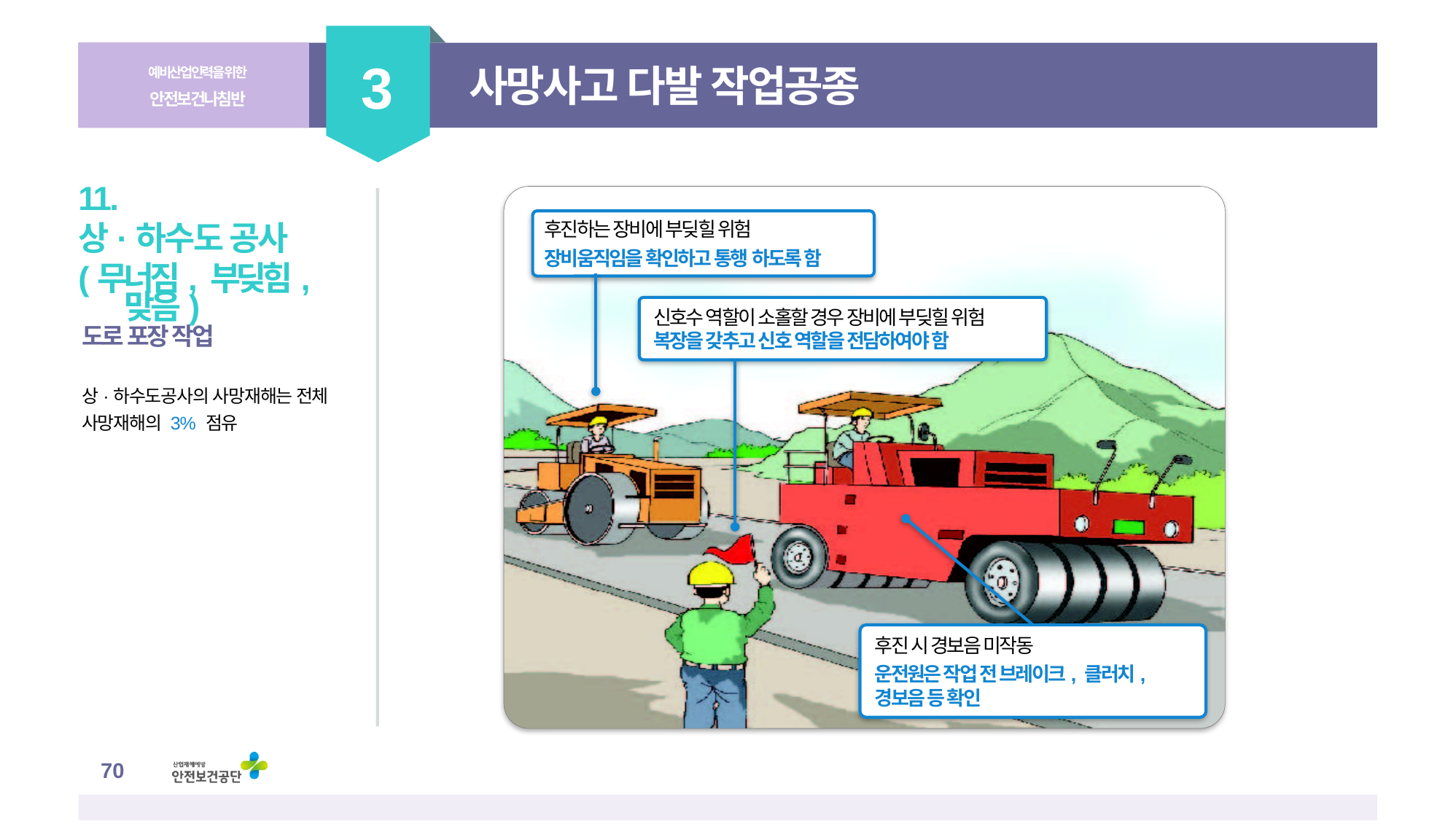

3
예비산업인력을 위한
안전보건나침반
사망사고 다발 작업공종

후진하는 장비에 부딪힐 위험
장비움직임을 확인하고 통행 하도록 함
신호수 역할이 소홀할 경우 장비에 부딪힐 위험
복장을 갖추고 신호 역할을 전담하여야 함
후진 시 경보음 미작동
운전원은 작업 전 브레이크, 클러치, 경보음 등 확인
11.
상·하수도 공사
(무너짐, 부딪힘, 맞음)
도로 포장 작업
상·하수도공사의 사망재해는 전체
사망재해의 3% 점유